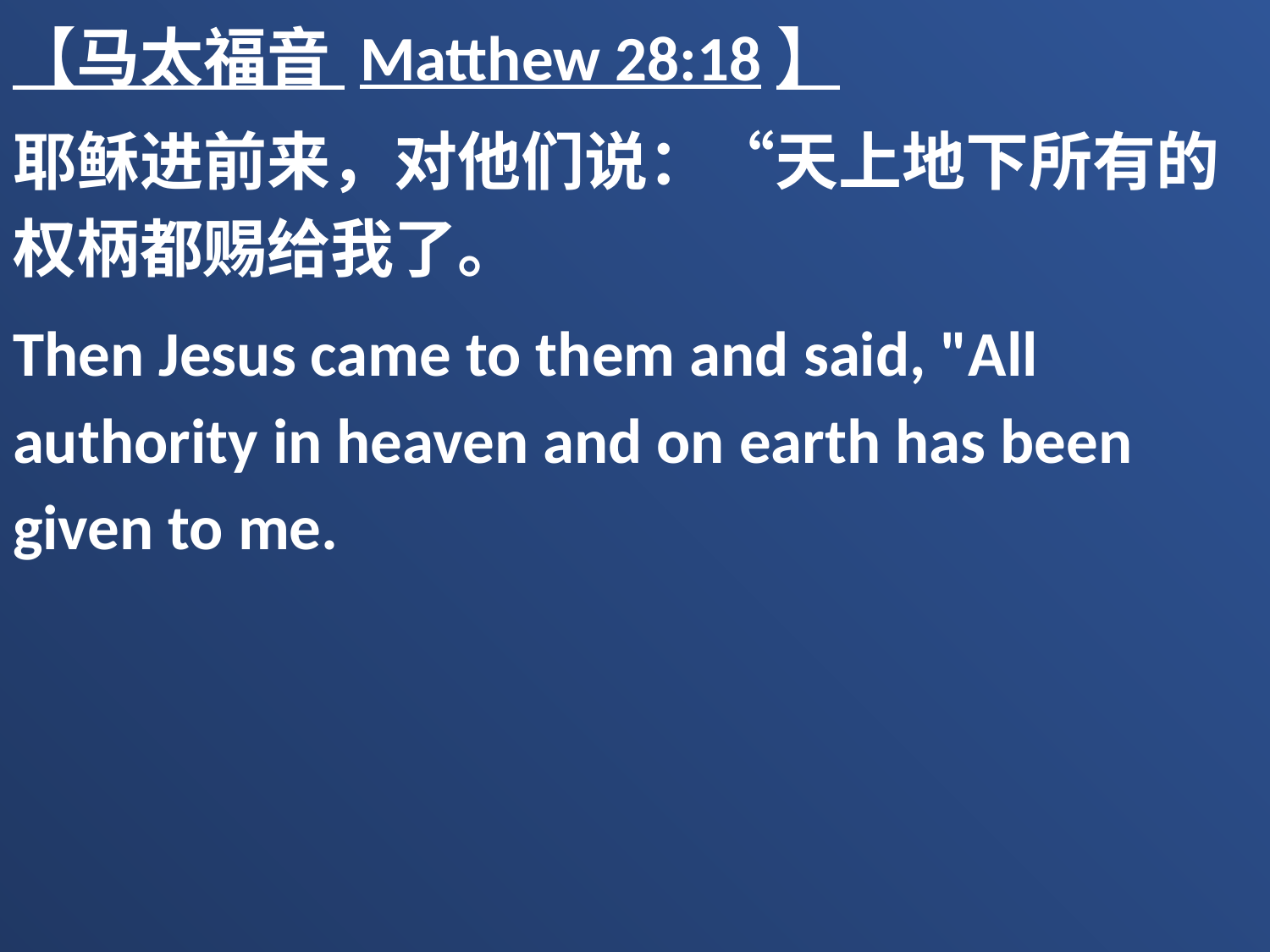

【马太福音 Matthew 28:18】
耶稣进前来，对他们说：“天上地下所有的权柄都赐给我了。
Then Jesus came to them and said, "All authority in heaven and on earth has been given to me.